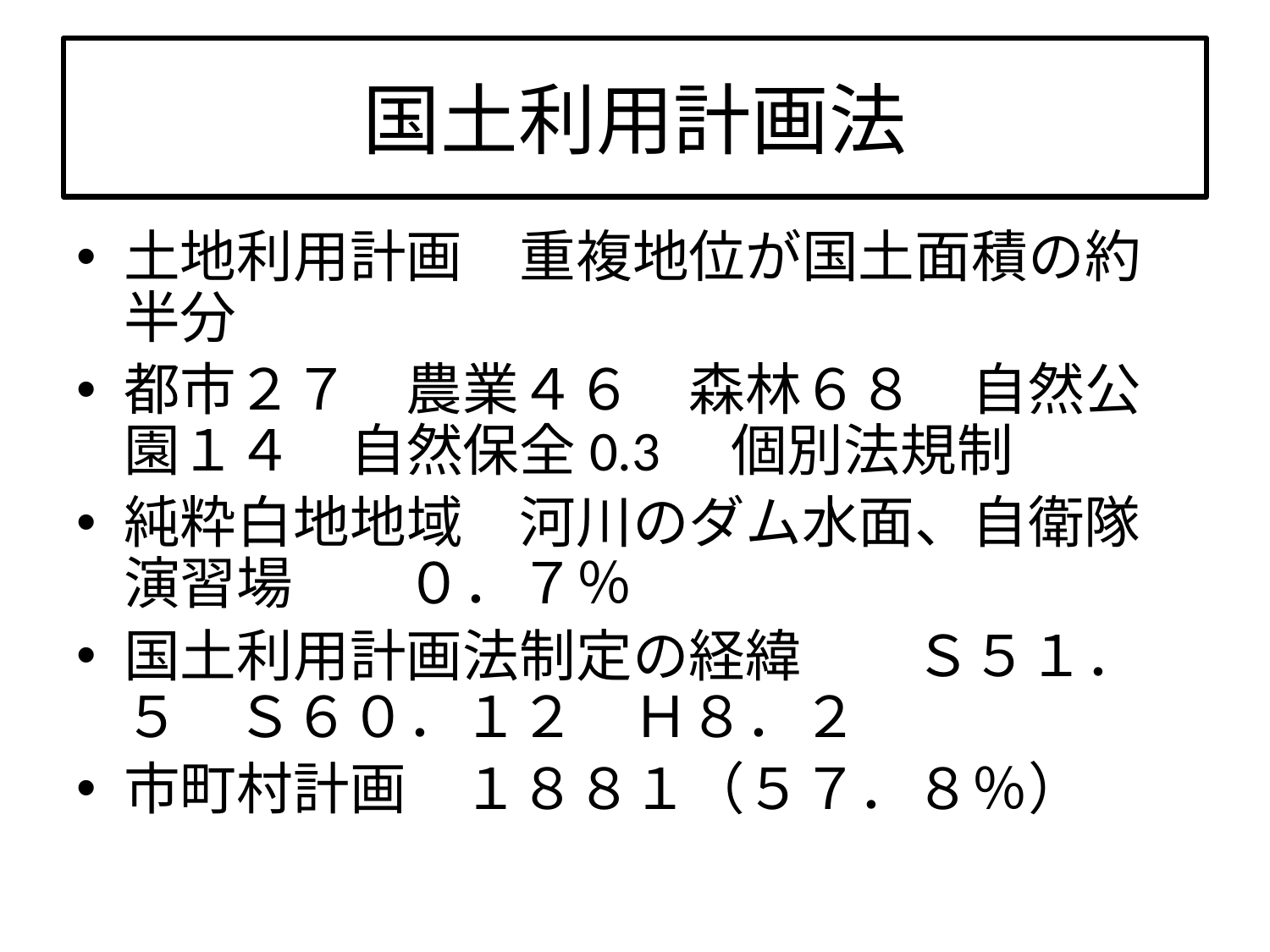

# 国土利用計画法
土地利用計画　重複地位が国土面積の約半分
都市２７　農業４６　森林６８　自然公園１４　自然保全0.3　個別法規制
純粋白地地域　河川のダム水面、自衛隊演習場　　０．７％
国土利用計画法制定の経緯　　Ｓ５１．５　Ｓ６０．１２　Ｈ８．２
市町村計画　１８８１（５７．８％）